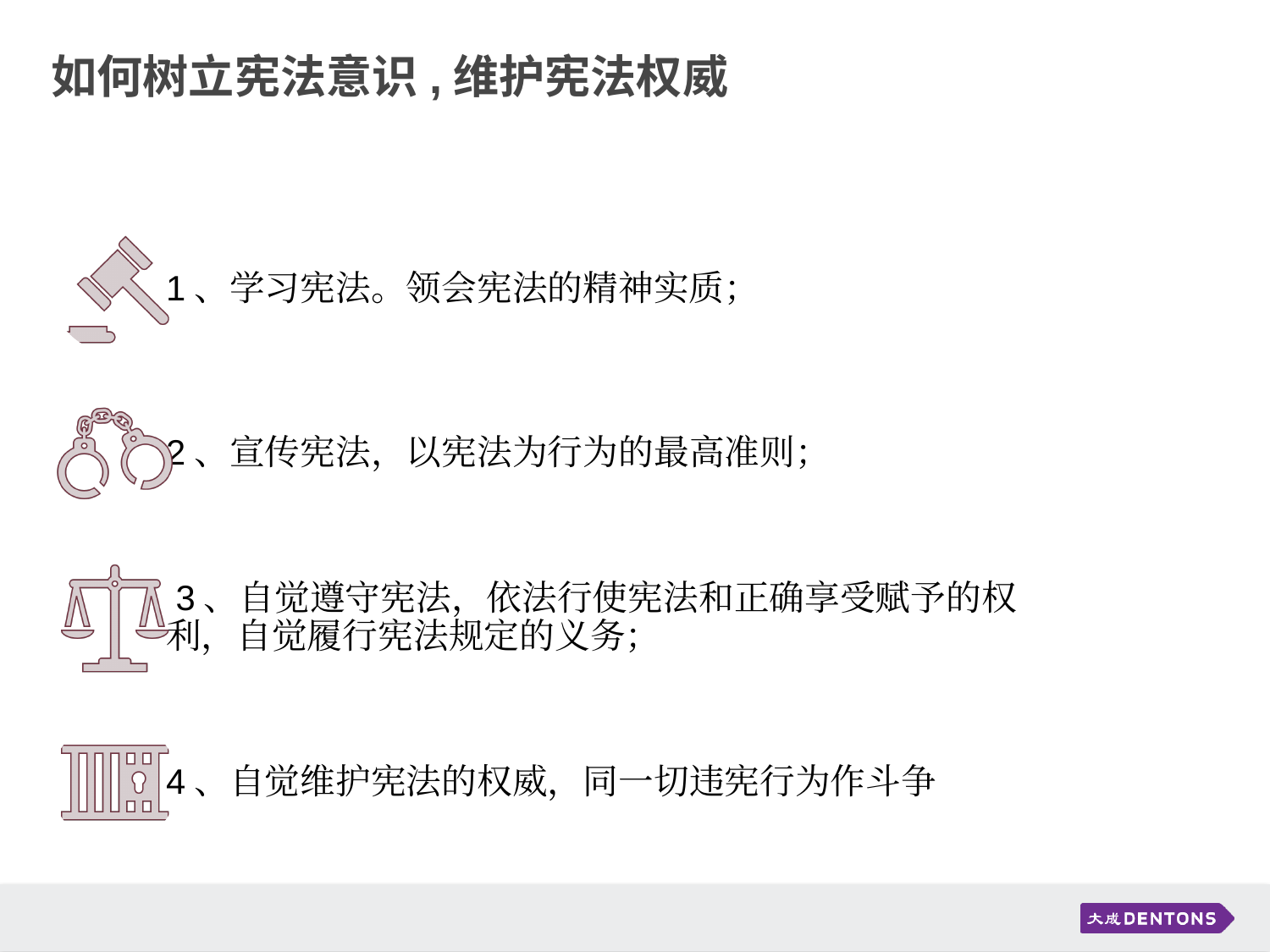

# 如何树立宪法意识,维护宪法权威

1、学习宪法。领会宪法的精神实质；
2、宣传宪法，以宪法为行为的最高准则；
 3、自觉遵守宪法，依法行使宪法和正确享受赋予的权利，自觉履行宪法规定的义务；
4、自觉维护宪法的权威，同一切违宪行为作斗争